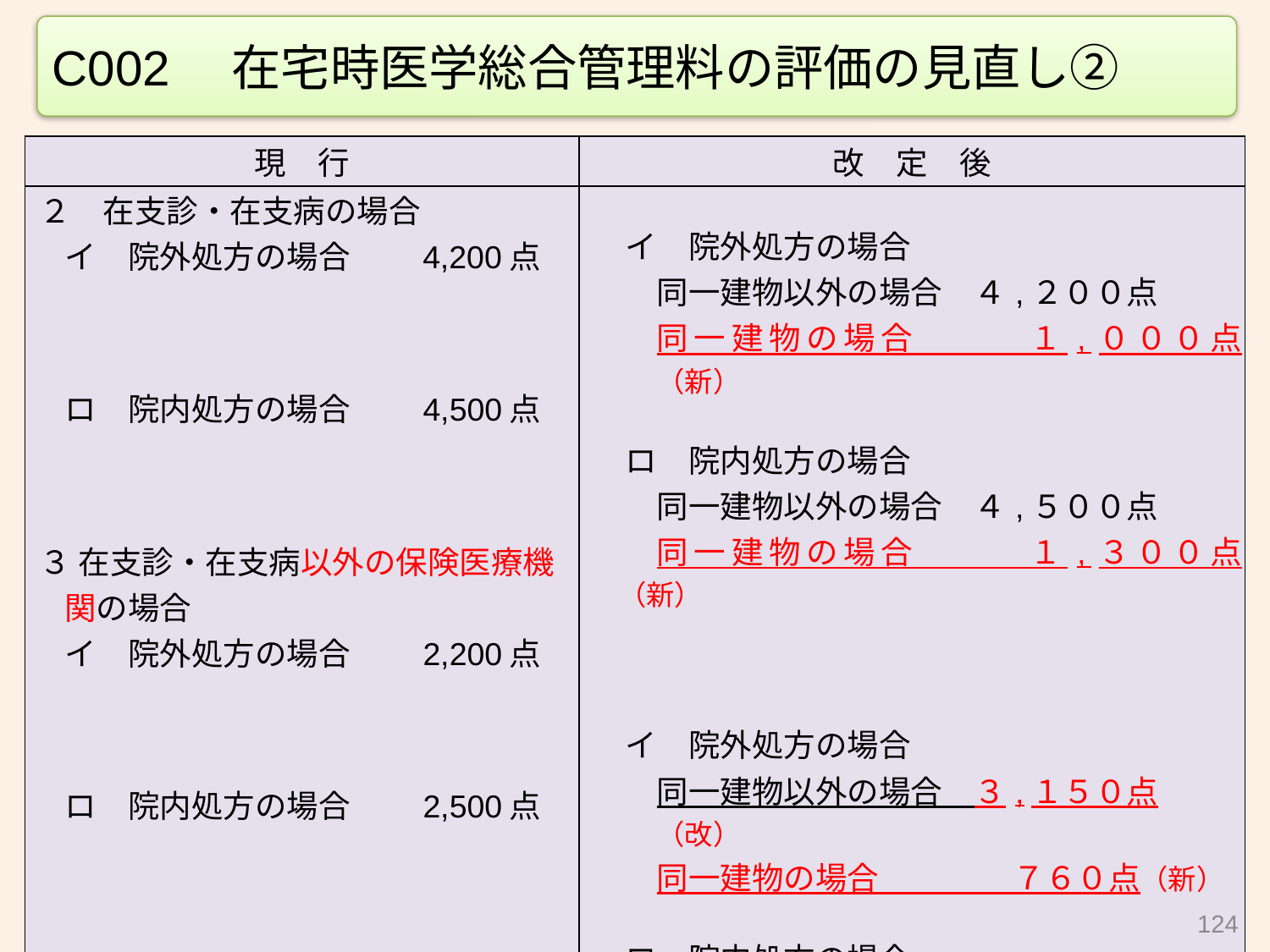

C002　在宅時医学総合管理料の評価の見直し②
| 現　行 | 改　定　後 |
| --- | --- |
| ２　在支診・在支病の場合 イ　院外処方の場合　　4,200点   ロ　院内処方の場合　　4,500点     ３ 在支診・在支病以外の保険医療機関の場合 イ　院外処方の場合　　2,200点   ロ　院内処方の場合　　2,500点 | イ　院外処方の場合 同一建物以外の場合　４,２００点 同一建物の場合　　　１,０００点（新） 　ロ　院内処方の場合 同一建物以外の場合　４,５００点 同一建物の場合　　　１,３００点（新）   　イ　院外処方の場合 同一建物以外の場合　３,１５０点（改） 同一建物の場合　　　　 ７６０点（新） 　ロ　院内処方の場合 同一建物以外の場合　３,４５０点（改） 同一建物の場合　　　１,０６０点（新） |
124